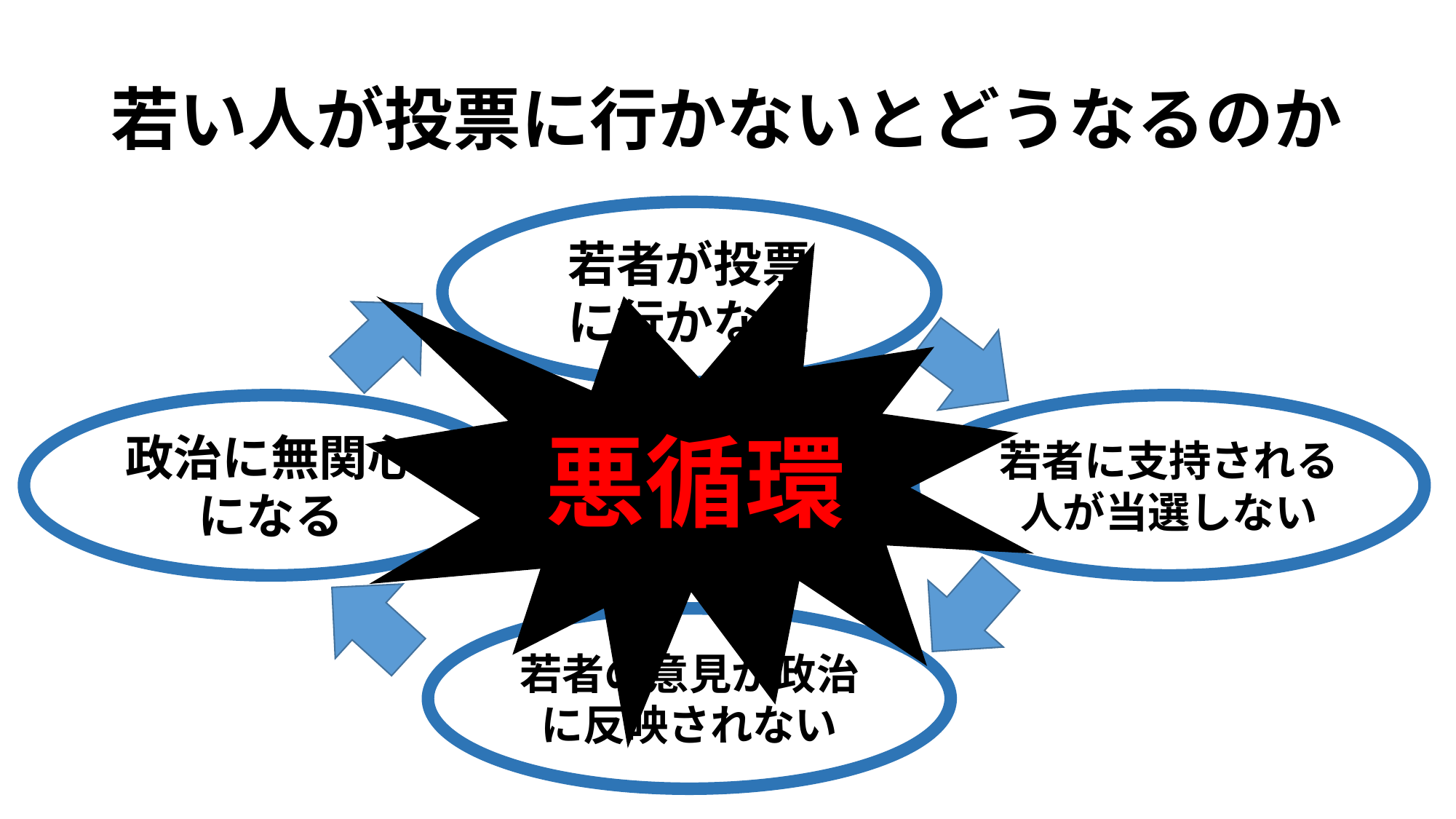

# 若い人が投票に行かないとどうなるのか
若者が投票
に行かない
悪循環

政治に無関心
になる
若者に支持される人が当選しない

若者の意見が政治に反映されない